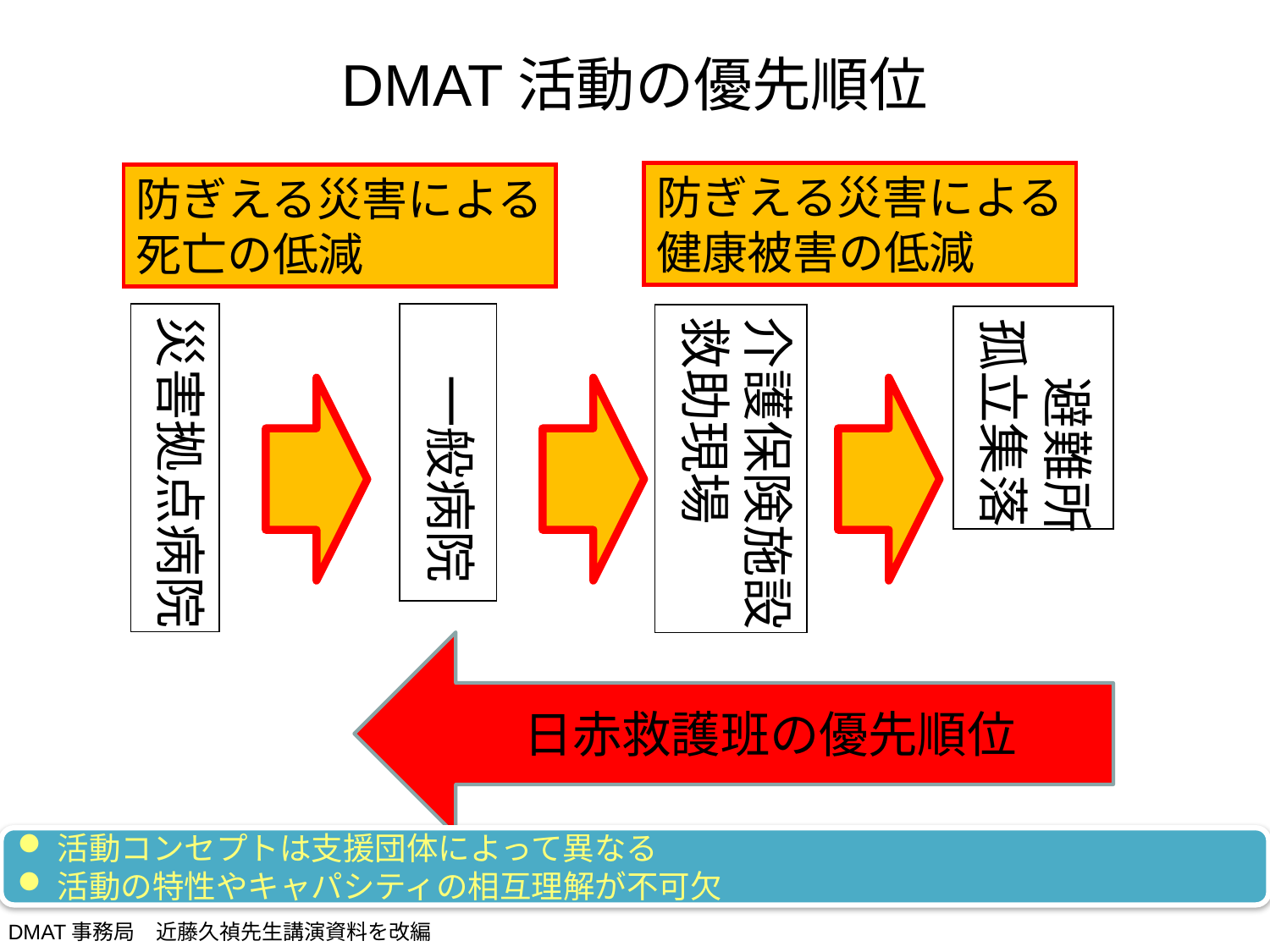

# DMAT活動の優先順位
防ぎえる災害による
健康被害の低減
防ぎえる災害による
死亡の低減
災害拠点病院
　一般病院
介護保険施設
救助現場
　避難所
孤立集落

日赤救護班の優先順位
活動コンセプトは支援団体によって異なる
活動の特性やキャパシティの相互理解が不可欠
DMAT事務局　近藤久禎先生講演資料を改編